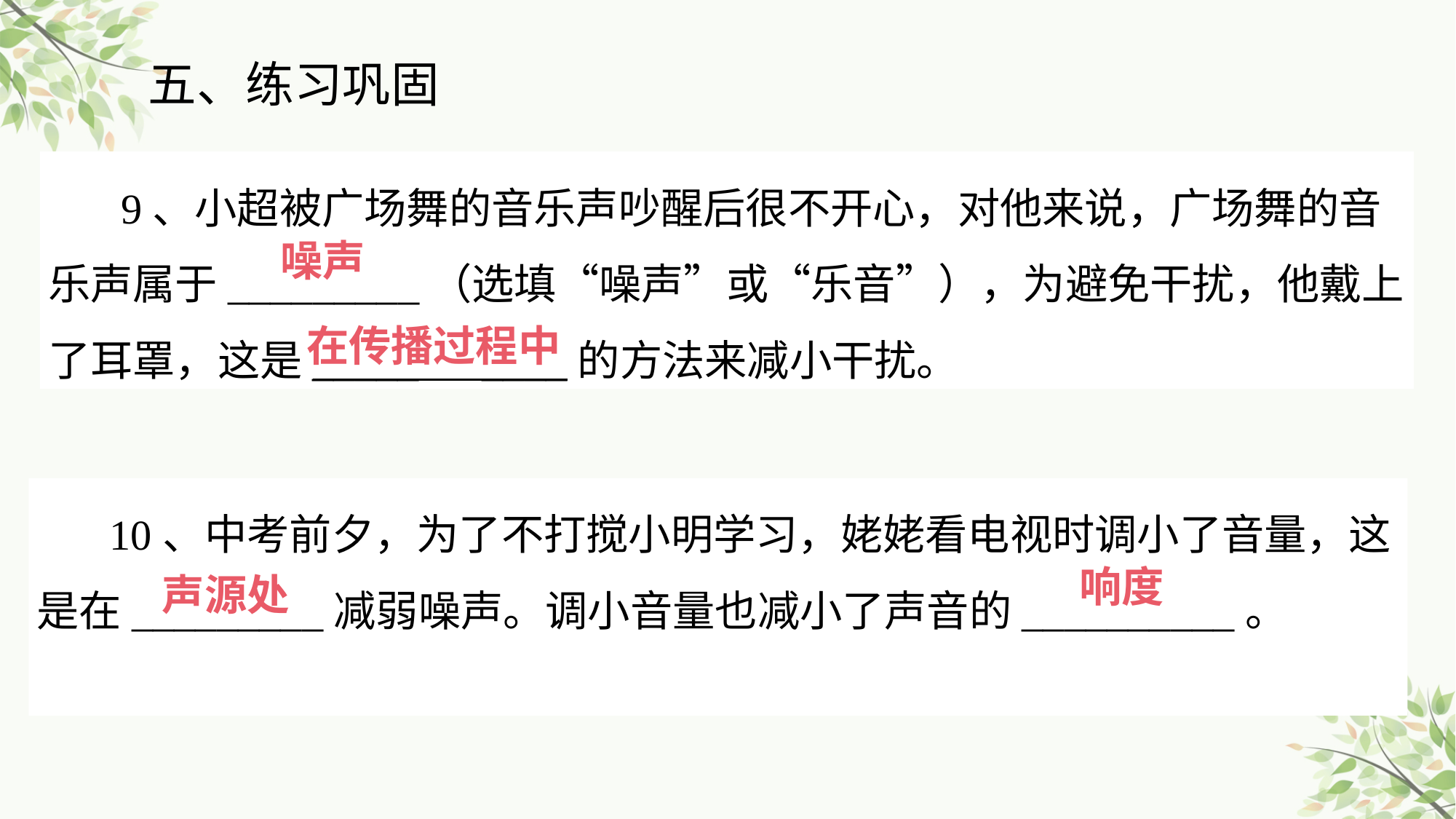

五、练习巩固
9、小超被广场舞的音乐声吵醒后很不开心，对他来说，广场舞的音乐声属于_________（选填“噪声”或“乐音”），为避免干扰，他戴上了耳罩，这是_____      ____的方法来减小干扰。
噪声
在传播过程中
10、中考前夕，为了不打搅小明学习，姥姥看电视时调小了音量，这是在_________减弱噪声。调小音量也减小了声音的__________。
响度
声源处